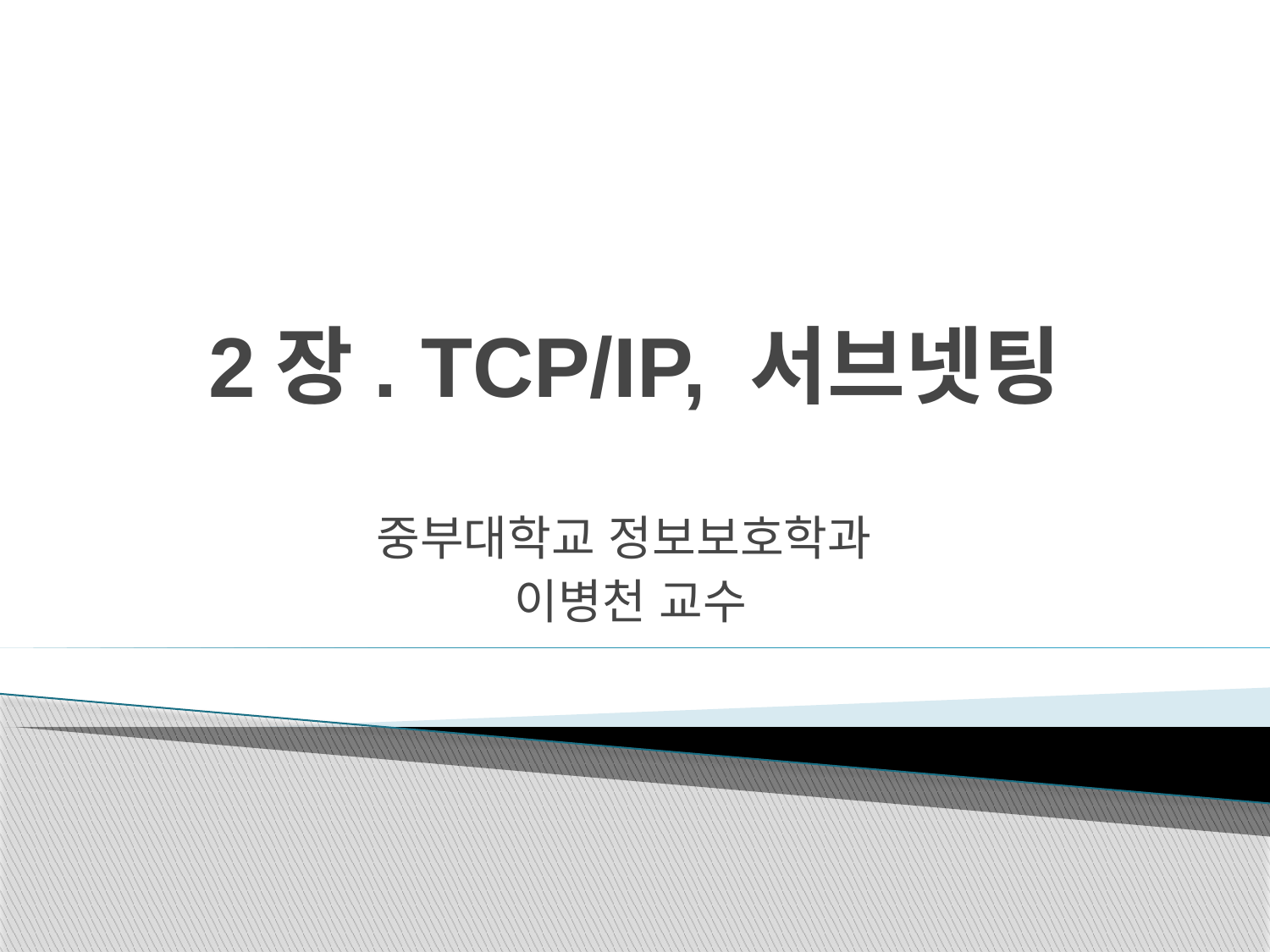

# 2장. TCP/IP, 서브넷팅
중부대학교 정보보호학과
이병천 교수